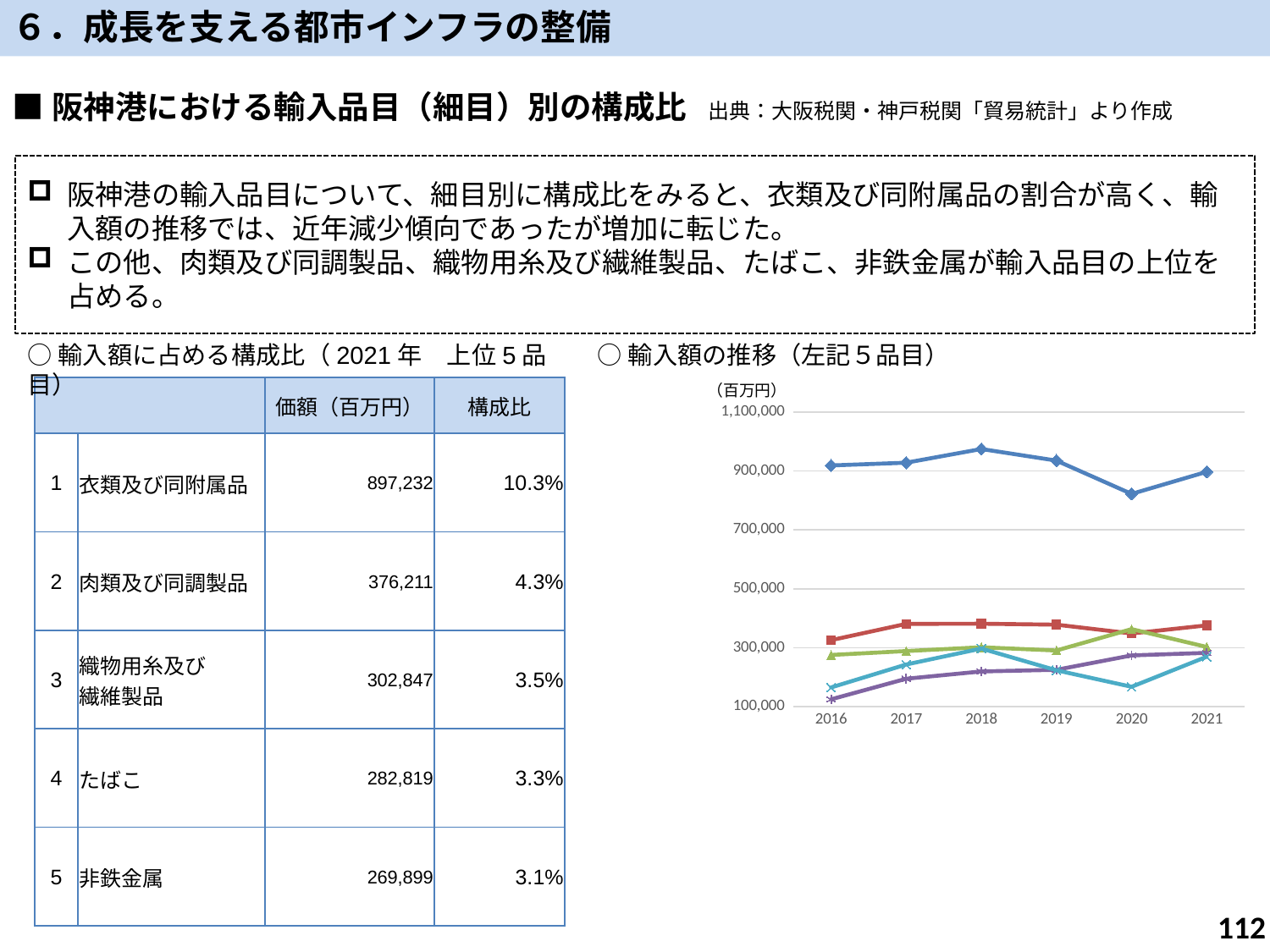

６．成長を支える都市インフラの整備
■阪神港における輸入品目（細目）別の構成比　出典：大阪税関・神戸税関「貿易統計」より作成
阪神港の輸入品目について、細目別に構成比をみると、衣類及び同附属品の割合が高く、輸入額の推移では、近年減少傾向であったが増加に転じた。
この他、肉類及び同調製品、織物用糸及び繊維製品、たばこ、非鉄金属が輸入品目の上位を占める。
○輸入額に占める構成比（2021年　上位5品目）
○輸入額の推移（左記５品目）
（百万円）
|  |  | 価額（百万円） | 構成比 |
| --- | --- | --- | --- |
| 1 | 衣類及び同附属品 | 897,232 | 10.3% |
| 2 | 肉類及び同調製品 | 376,211 | 4.3% |
| 3 | 織物用糸及び 繊維製品 | 302,847 | 3.5% |
| 4 | たばこ | 282,819 | 3.3% |
| 5 | 非鉄金属 | 269,899 | 3.1% |

### Chart

| Category | 　衣類及び同附属品 |   肉類及び同調製品 | 　織物用糸及び繊維製品 | 　たばこ | 　非鉄金属 |
|---|---|---|---|---|---|
| 2016 | 918777.0 | 326042.0 | 275840.0 | 125007.0 | 165335.187 |
| 2017 | 928080.0 | 381217.0 | 289004.0 | 194897.0 | 243407.60700000002 |
| 2018 | 974643.0 | 381747.0 | 301834.0 | 219702.0 | 297416.11199999996 |
| 2019 | 935271.0 | 378590.0 | 290932.0 | 225194.0 | 223489.47999999998 |
| 2020 | 822392.208 | 348616.0 | 363517.904 | 274163.0 | 167577.66 |
| 2021 | 897231.871 | 376210.863 | 302846.88899999997 | 282819.26 | 269898.74 |
112